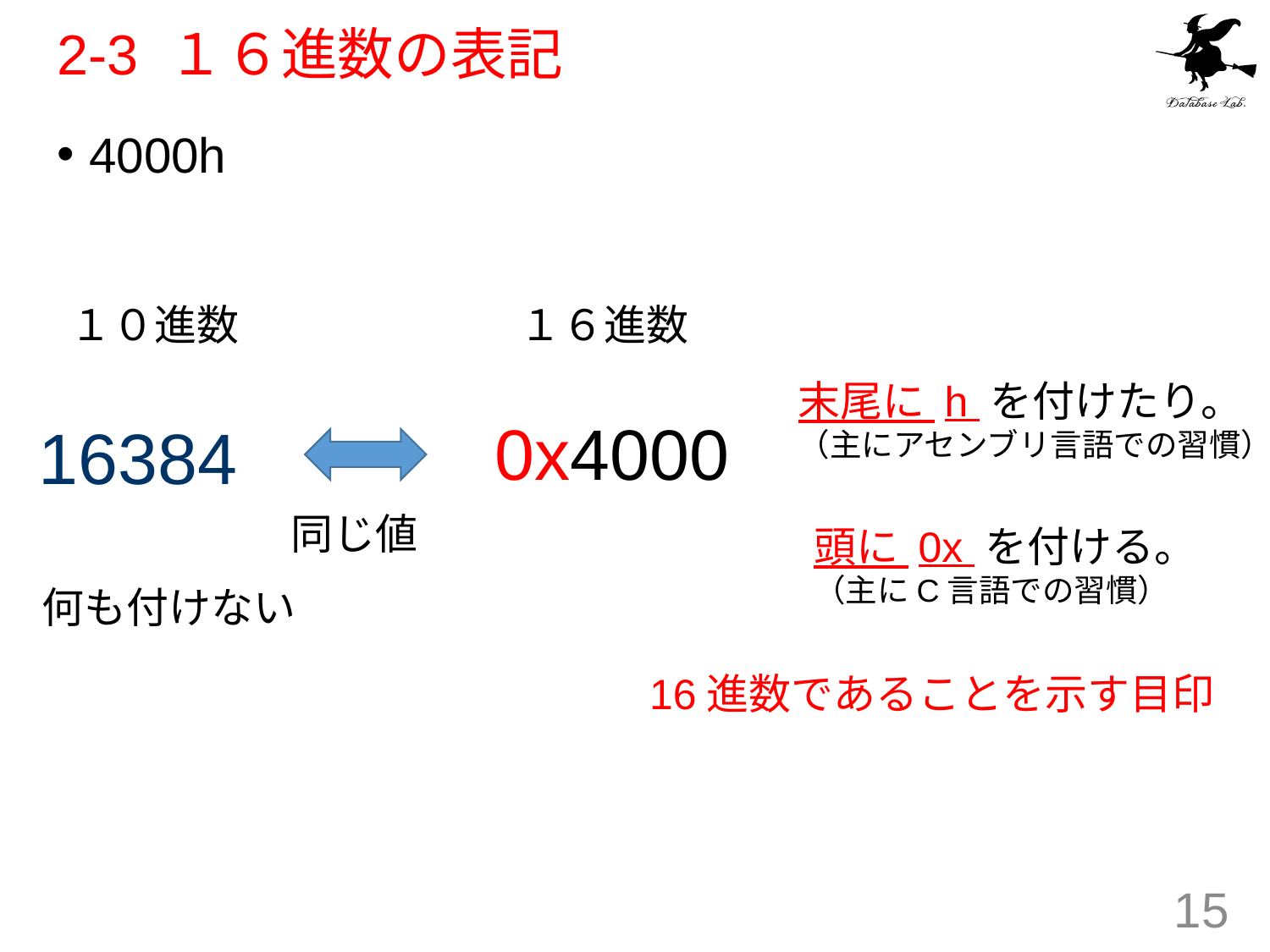

# 2-3 １６進数の表記
4000h
１０進数
１６進数
末尾に h を付けたり。
（主にアセンブリ言語での習慣）

0x4000
16384

同じ値
頭に 0x を付ける。
（主にC言語での習慣）
何も付けない
16進数であることを示す目印
15